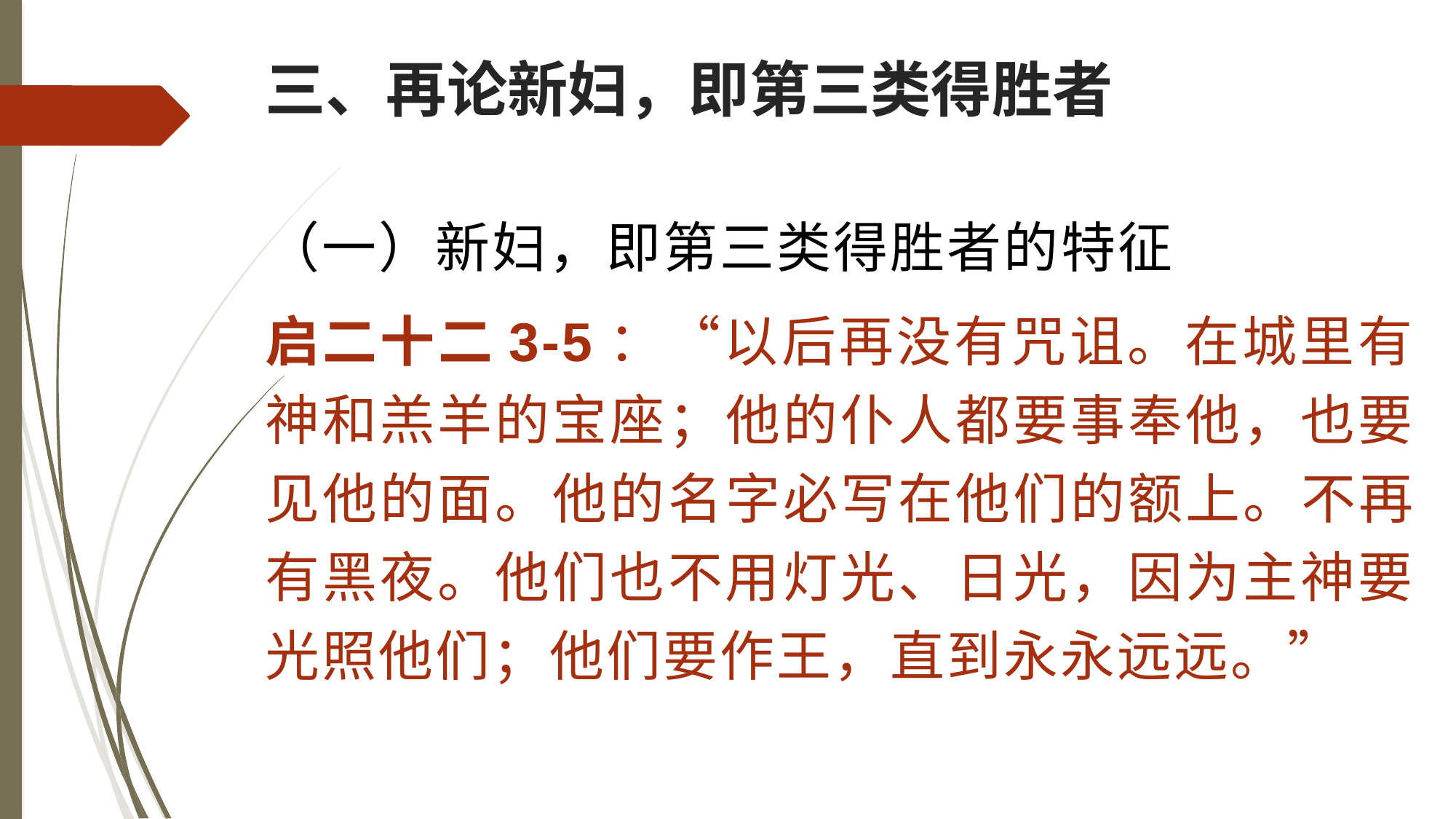

# 三、再论新妇，即第三类得胜者
（一）新妇，即第三类得胜者的特征
启二十二3-5：“以后再没有咒诅。在城里有神和羔羊的宝座；他的仆人都要事奉他，也要见他的面。他的名字必写在他们的额上。不再有黑夜。他们也不用灯光、日光，因为主神要光照他们；他们要作王，直到永永远远。”